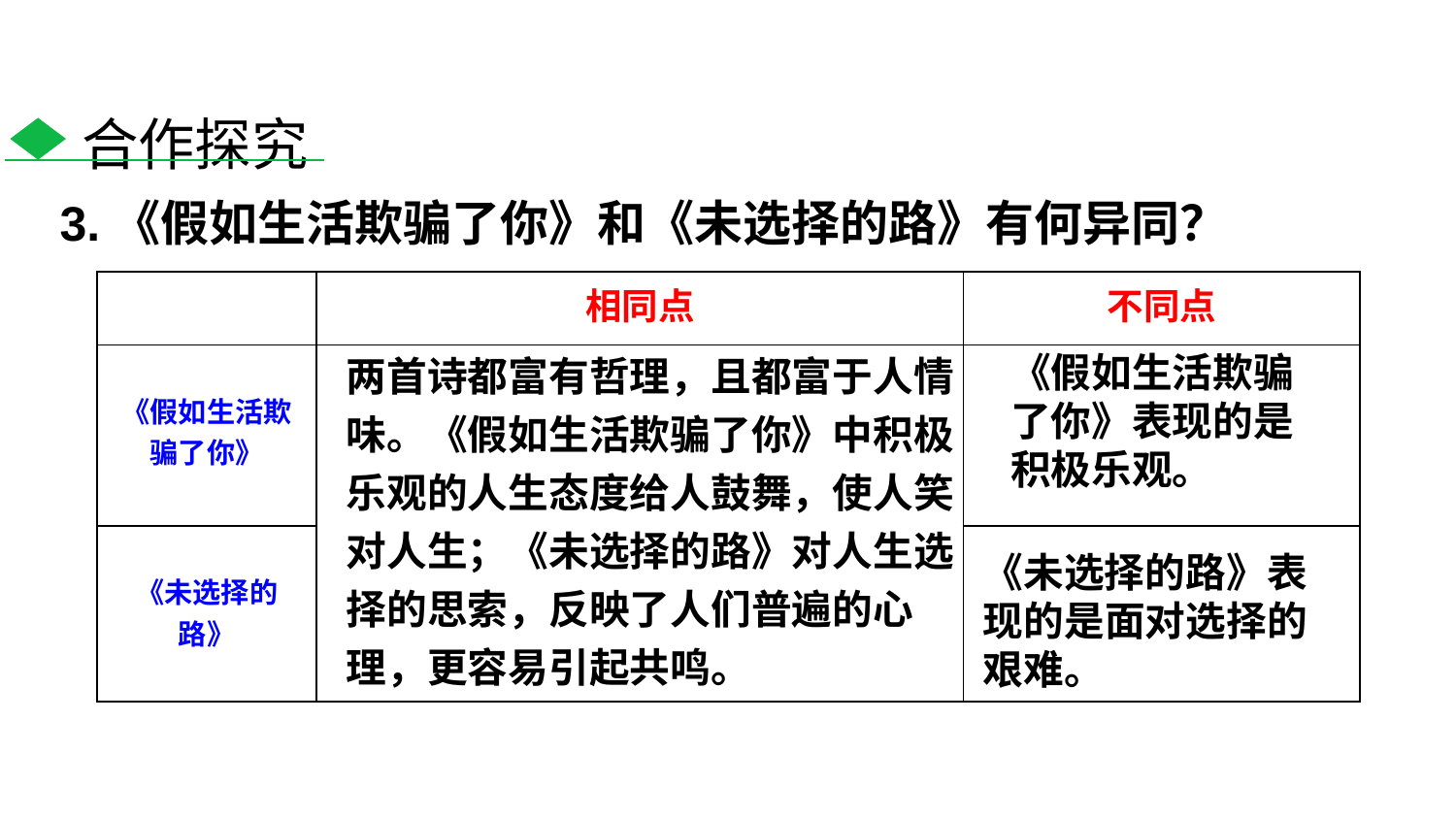

合作探究

3.《假如生活欺骗了你》和《未选择的路》有何异同？
|  | 相同点 | 不同点 |
| --- | --- | --- |
| 《假如生活欺骗了你》 |  |  |
| 《未选择的路》 |  |  |
两首诗都富有哲理，且都富于人情味。《假如生活欺骗了你》中积极乐观的人生态度给人鼓舞，使人笑对人生；《未选择的路》对人生选择的思索，反映了人们普遍的心理，更容易引起共鸣。
《假如生活欺骗了你》表现的是积极乐观。
《未选择的路》表现的是面对选择的艰难。